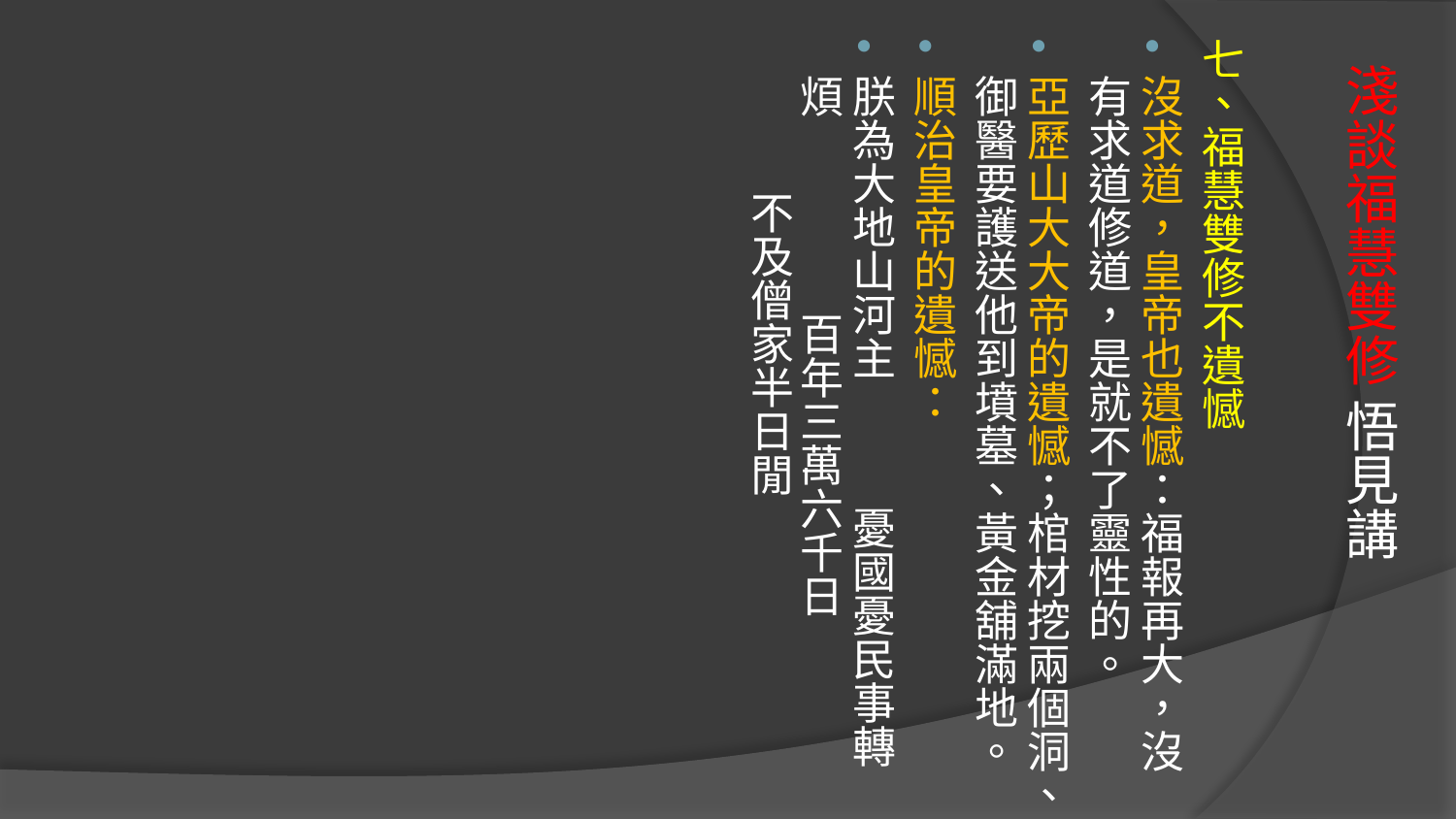

七、福慧雙修不遺憾
沒求道，皇帝也遺憾：福報再大，沒有求道修道，是就不了靈性的。
亞歷山大大帝的遺憾；棺材挖兩個洞、御醫要護送他到墳墓、黃金舖滿地。
順治皇帝的遺憾：
朕為大地山河主             憂國憂民事轉煩                    百年三萬六千日                              不及僧家半日閒

# 淺談福慧雙修 悟見講